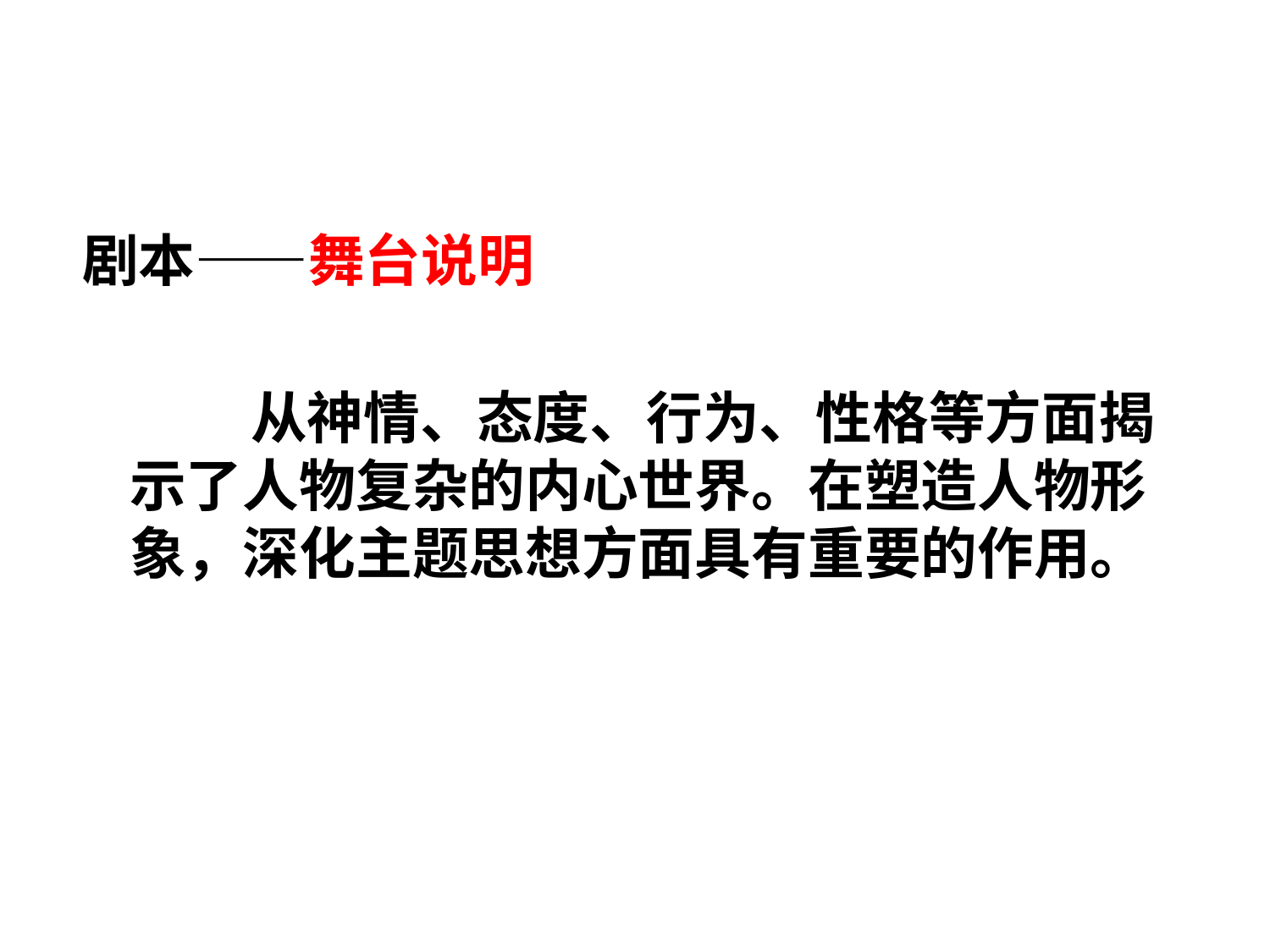

剧本——舞台说明

            从神情、态度、行为、性格等方面揭示了人物复杂的内心世界。在塑造人物形象，深化主题思想方面具有重要的作用。